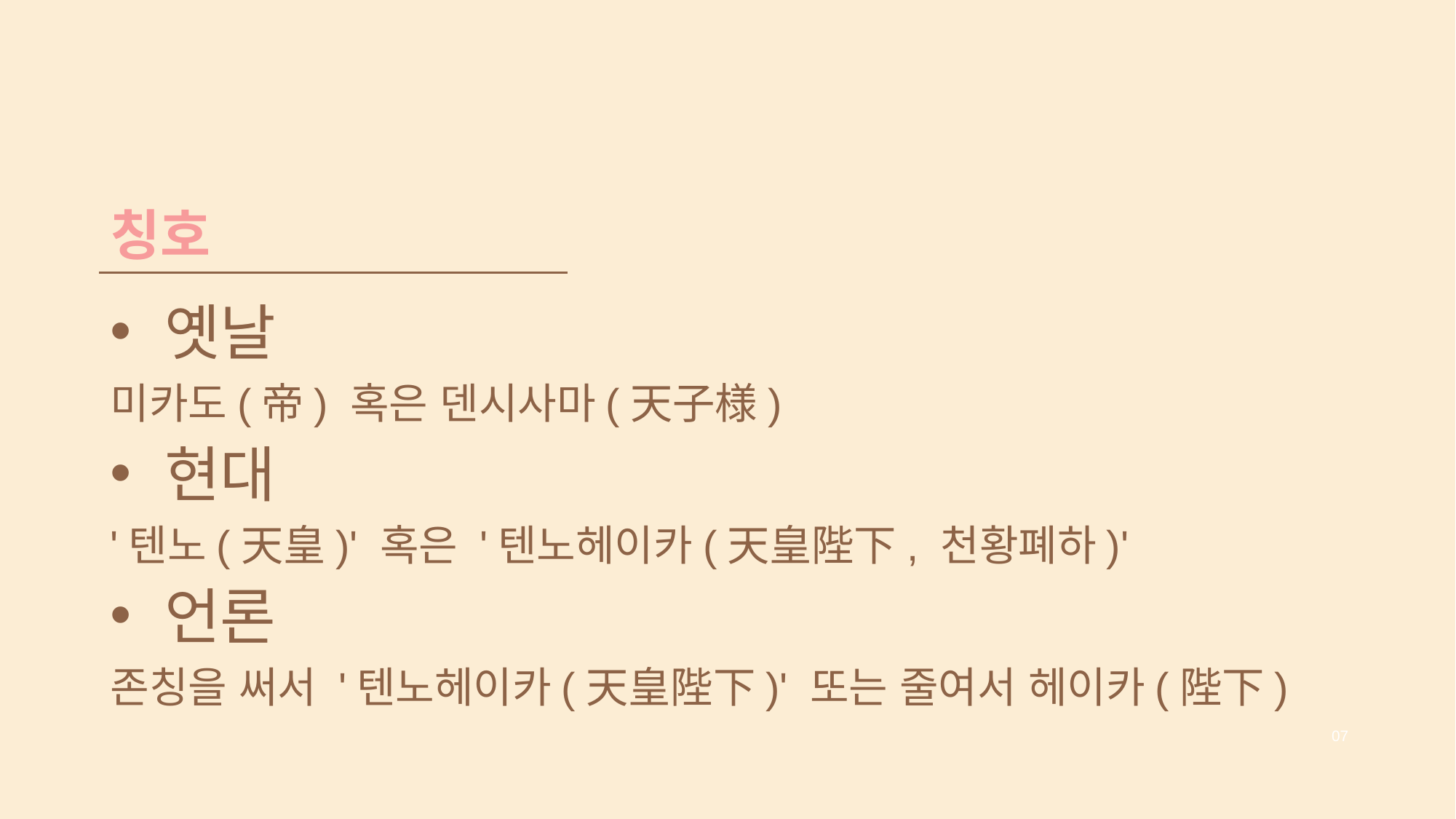

# 칭호
옛날
미카도(帝) 혹은 덴시사마(天子様)
현대
'텐노(天皇)' 혹은 '텐노헤이카(天皇陛下, 천황폐하)'
언론
존칭을 써서 '텐노헤이카(天皇陛下)' 또는 줄여서 헤이카(陛下)
07